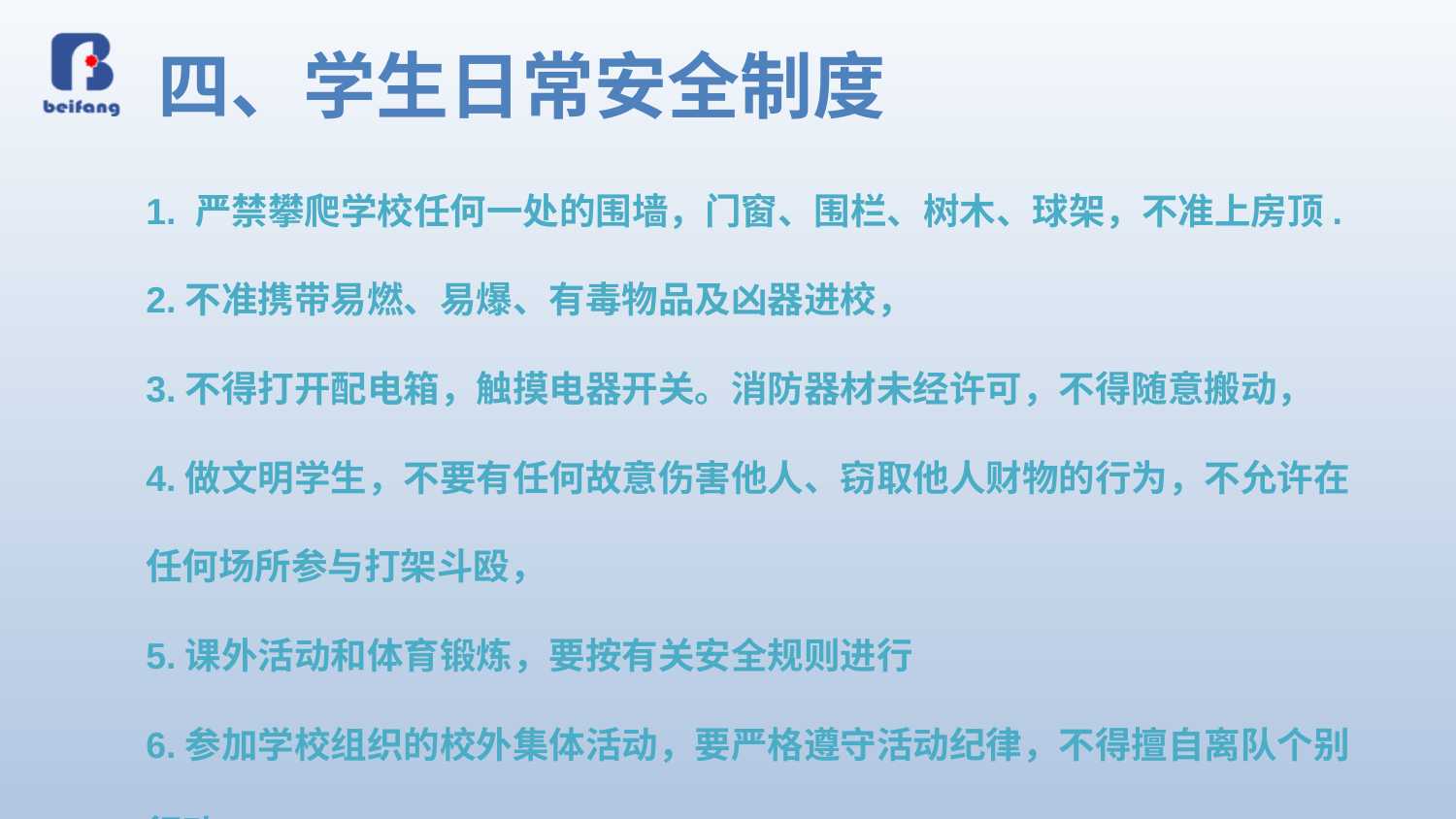

四、学生日常安全制度
1. 严禁攀爬学校任何一处的围墙，门窗、围栏、树木、球架，不准上房顶.
2.不准携带易燃、易爆、有毒物品及凶器进校，
3.不得打开配电箱，触摸电器开关。消防器材未经许可，不得随意搬动，
4.做文明学生，不要有任何故意伤害他人、窃取他人财物的行为，不允许在任何场所参与打架斗殴，
5.课外活动和体育锻炼，要按有关安全规则进行
6.参加学校组织的校外集体活动，要严格遵守活动纪律，不得擅自离队个别行动，